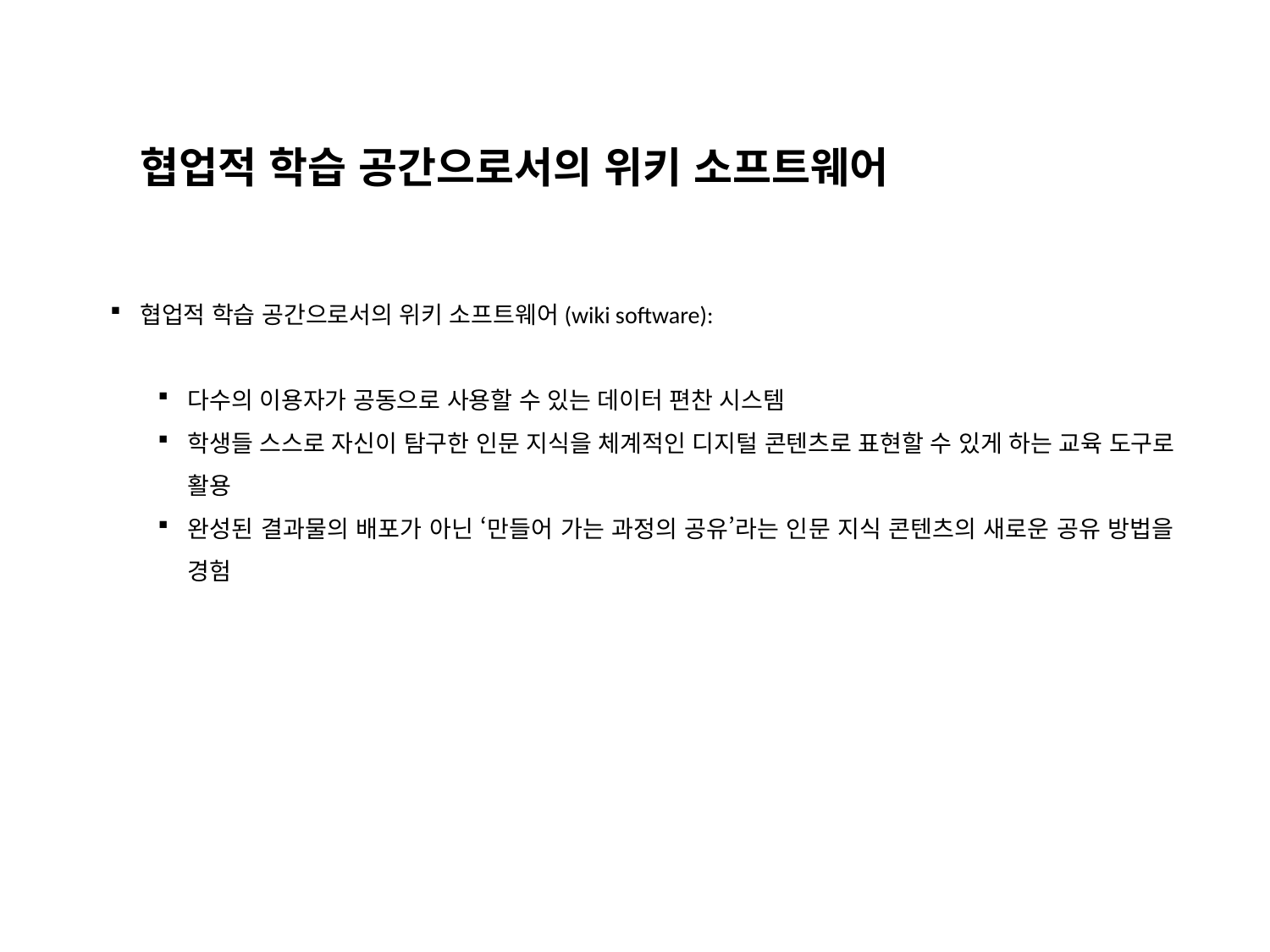

협업적 학습 공간으로서의 위키 소프트웨어
협업적 학습 공간으로서의 위키 소프트웨어(wiki software):

다수의 이용자가 공동으로 사용할 수 있는 데이터 편찬 시스템
학생들 스스로 자신이 탐구한 인문 지식을 체계적인 디지털 콘텐츠로 표현할 수 있게 하는 교육 도구로 활용
완성된 결과물의 배포가 아닌 ‘만들어 가는 과정의 공유’라는 인문 지식 콘텐츠의 새로운 공유 방법을 경험